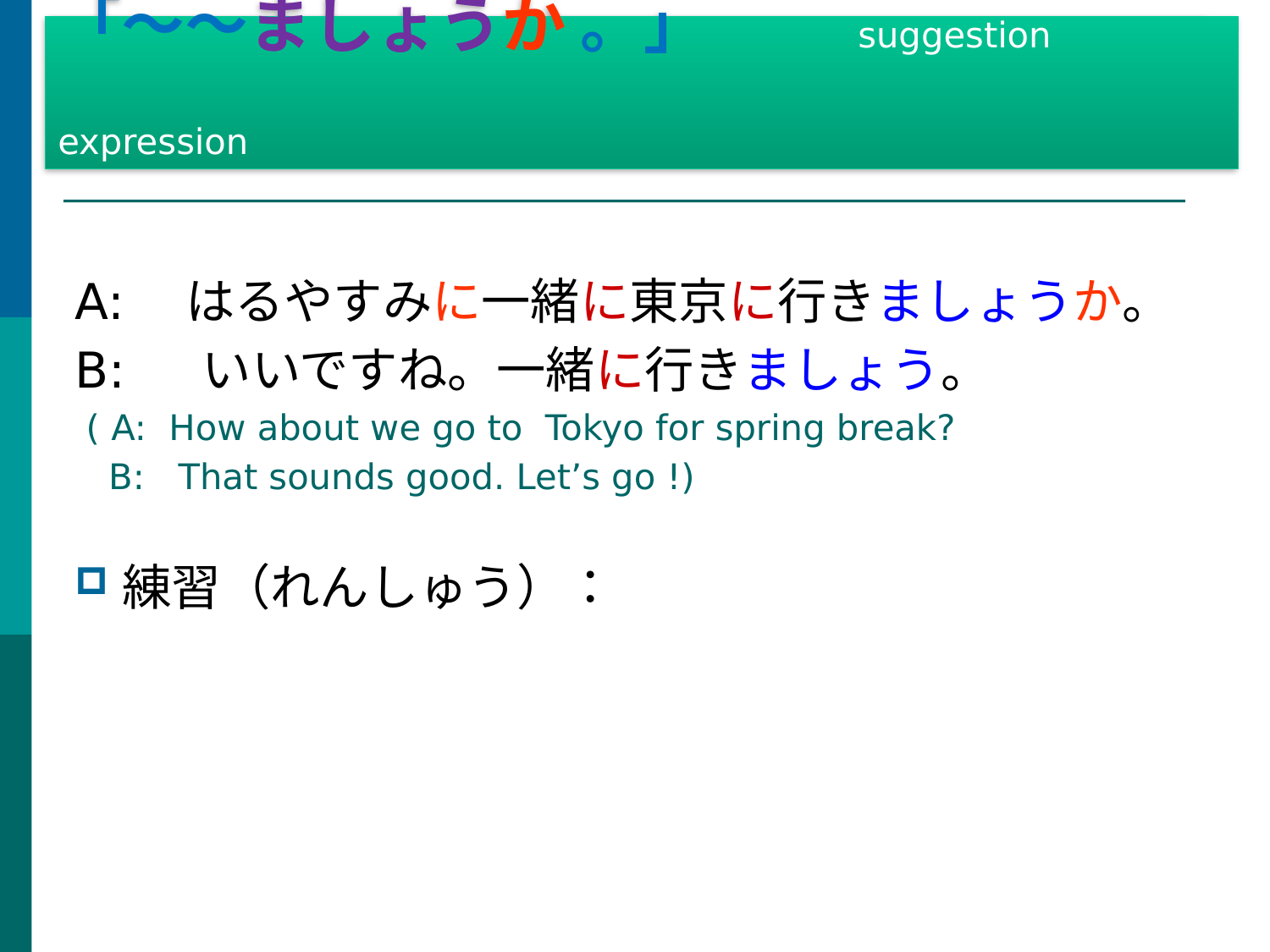

「〜〜ましょうか 。」    　 suggestion expression
# Conjugation:
A:　はるやすみに一緒に東京に行きましょうか。
B: 　いいですね。一緒に行きましょう。
 ( A:  How about we go to  Tokyo for spring break?
   B:   That sounds good. Let’s go !)

練習（れんしゅう）：